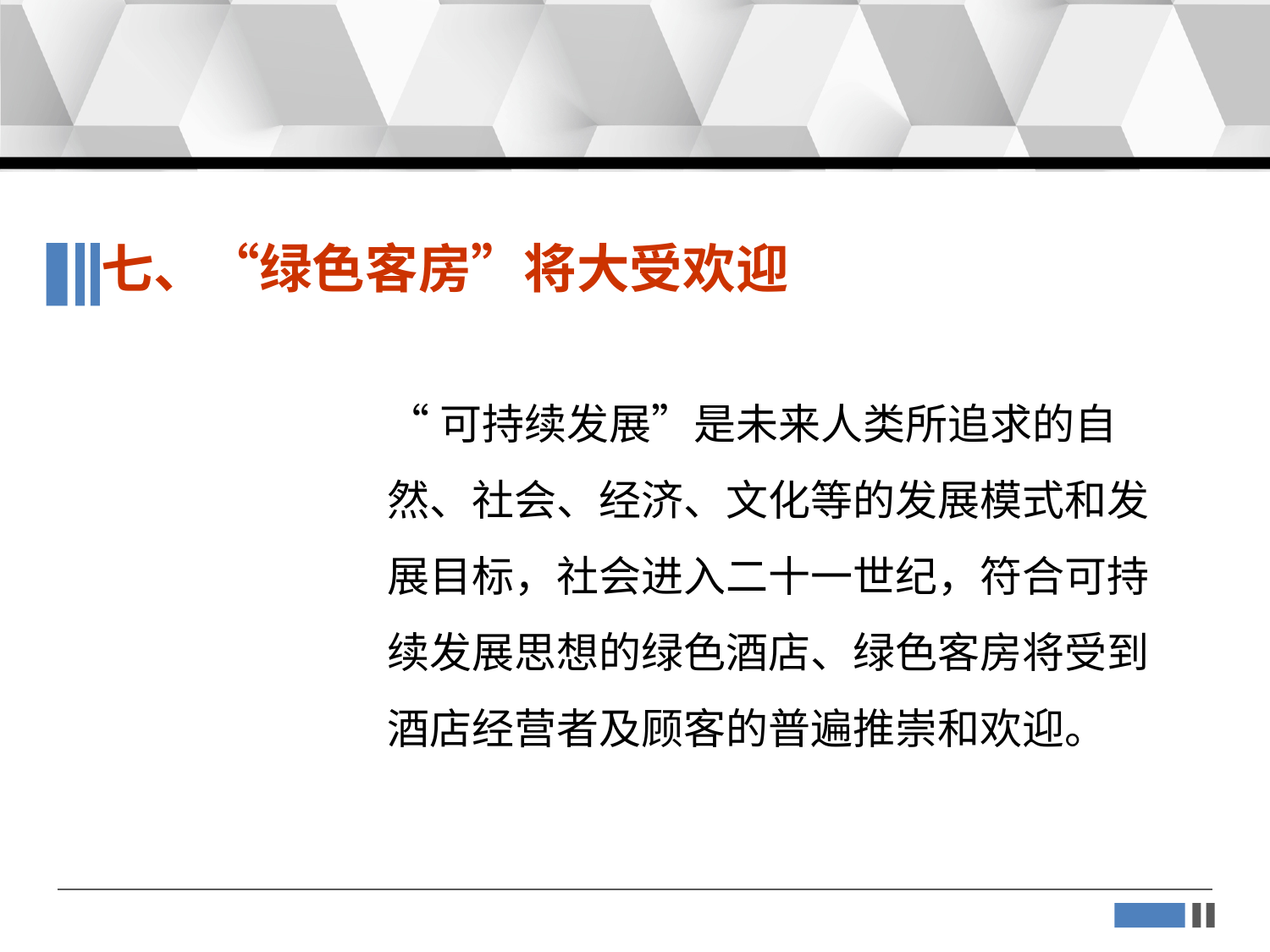

七、“绿色客房”将大受欢迎

“可持续发展”是未来人类所追求的自然、社会、经济、文化等的发展模式和发展目标，社会进入二十一世纪，符合可持续发展思想的绿色酒店、绿色客房将受到酒店经营者及顾客的普遍推崇和欢迎。